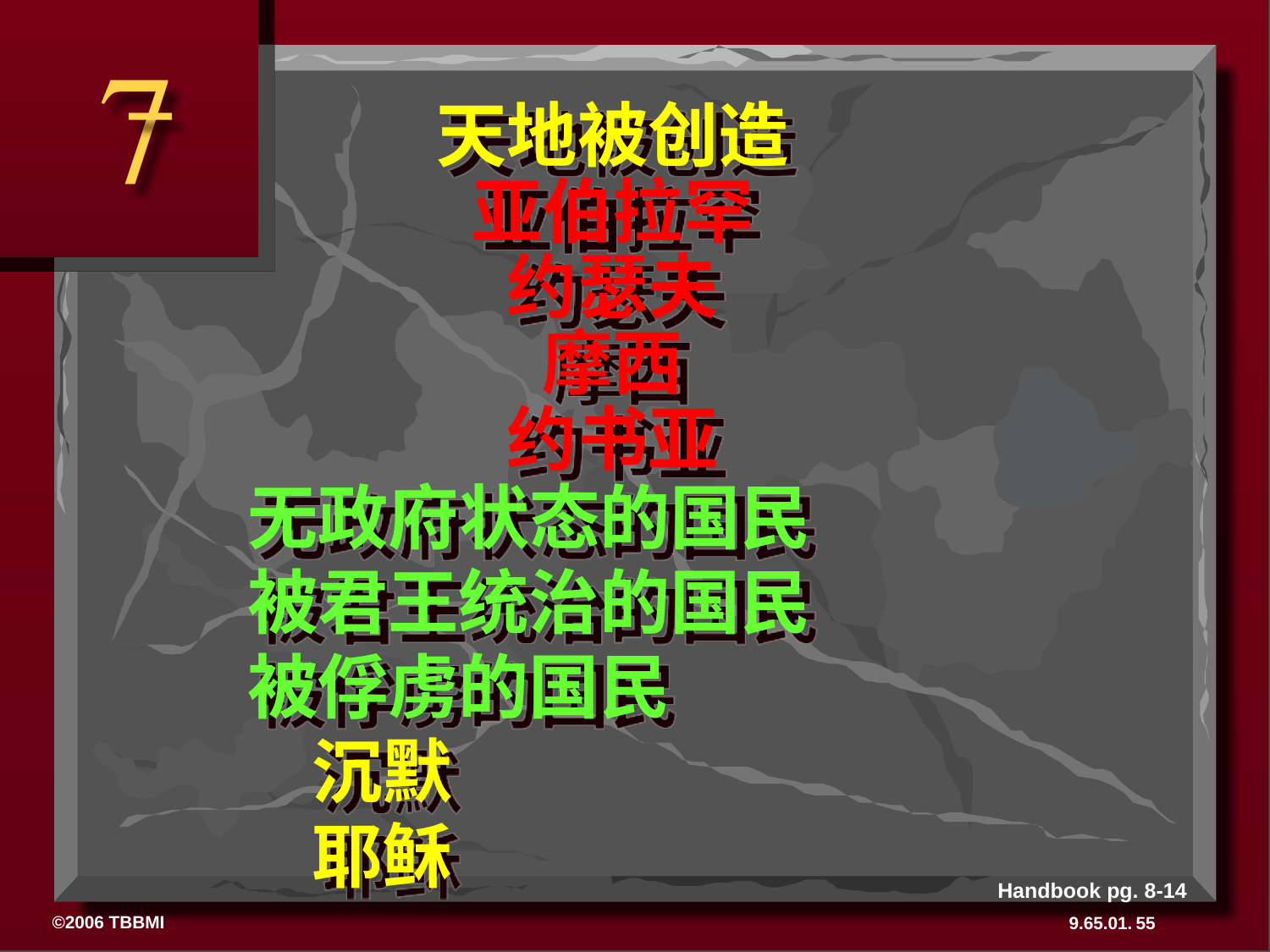

天地被创造

亚伯拉罕
约瑟夫
摩西
约书亚
         无政府状态的国民
         被君王统治的国民
         被俘虏的国民
             沉默
             耶稣

7

# OT Review
Handbook pg. 8-14
55